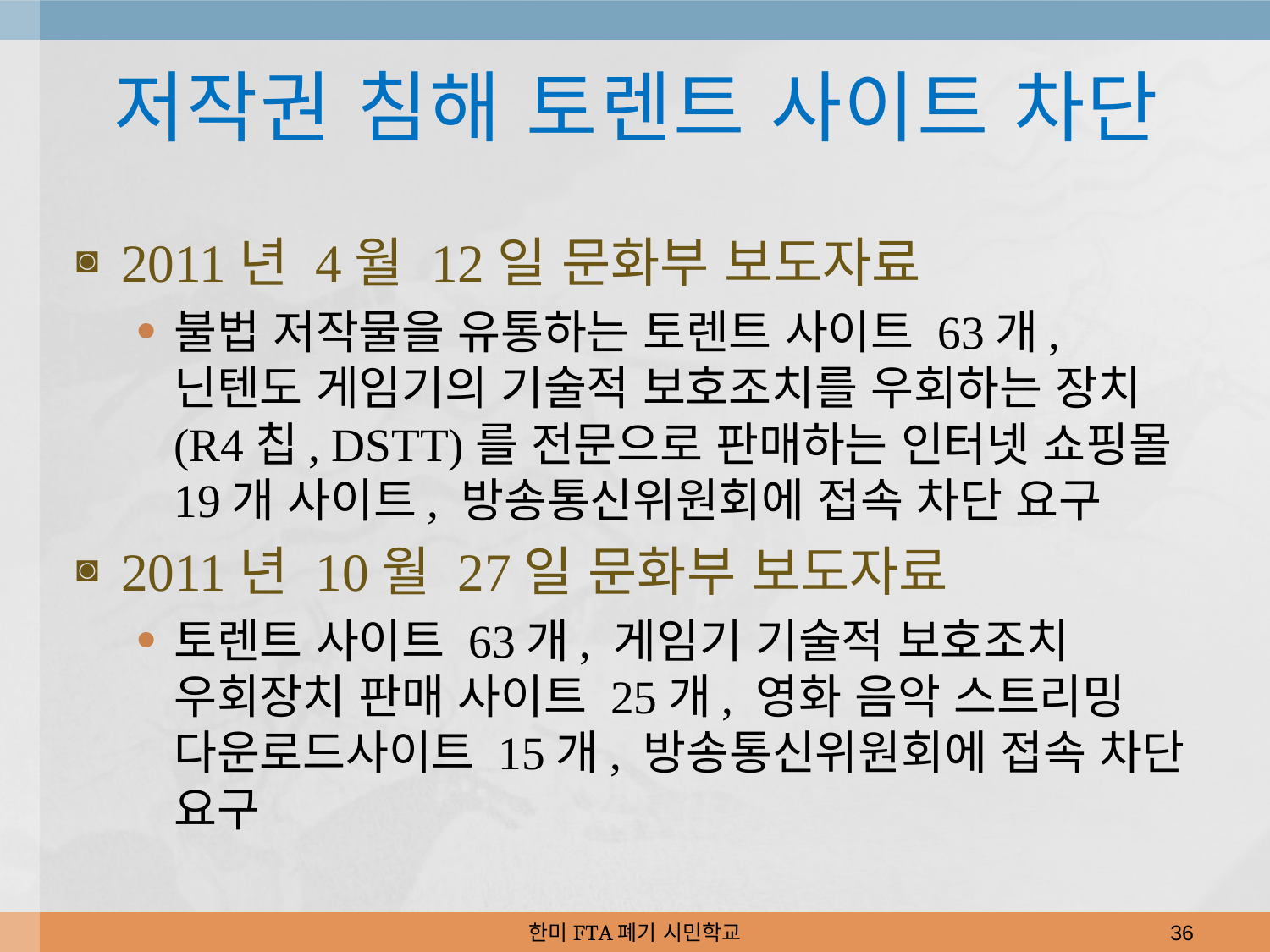

# 저작권 침해 토렌트 사이트 차단
2011년 4월 12일 문화부 보도자료
불법 저작물을 유통하는 토렌트 사이트 63개, 닌텐도 게임기의 기술적 보호조치를 우회하는 장치(R4칩, DSTT)를 전문으로 판매하는 인터넷 쇼핑몰 19개 사이트, 방송통신위원회에 접속 차단 요구
2011년 10월 27일 문화부 보도자료
토렌트 사이트 63개, 게임기 기술적 보호조치 우회장치 판매 사이트 25개, 영화 음악 스트리밍 다운로드사이트 15개, 방송통신위원회에 접속 차단 요구
한미FTA폐기 시민학교
36